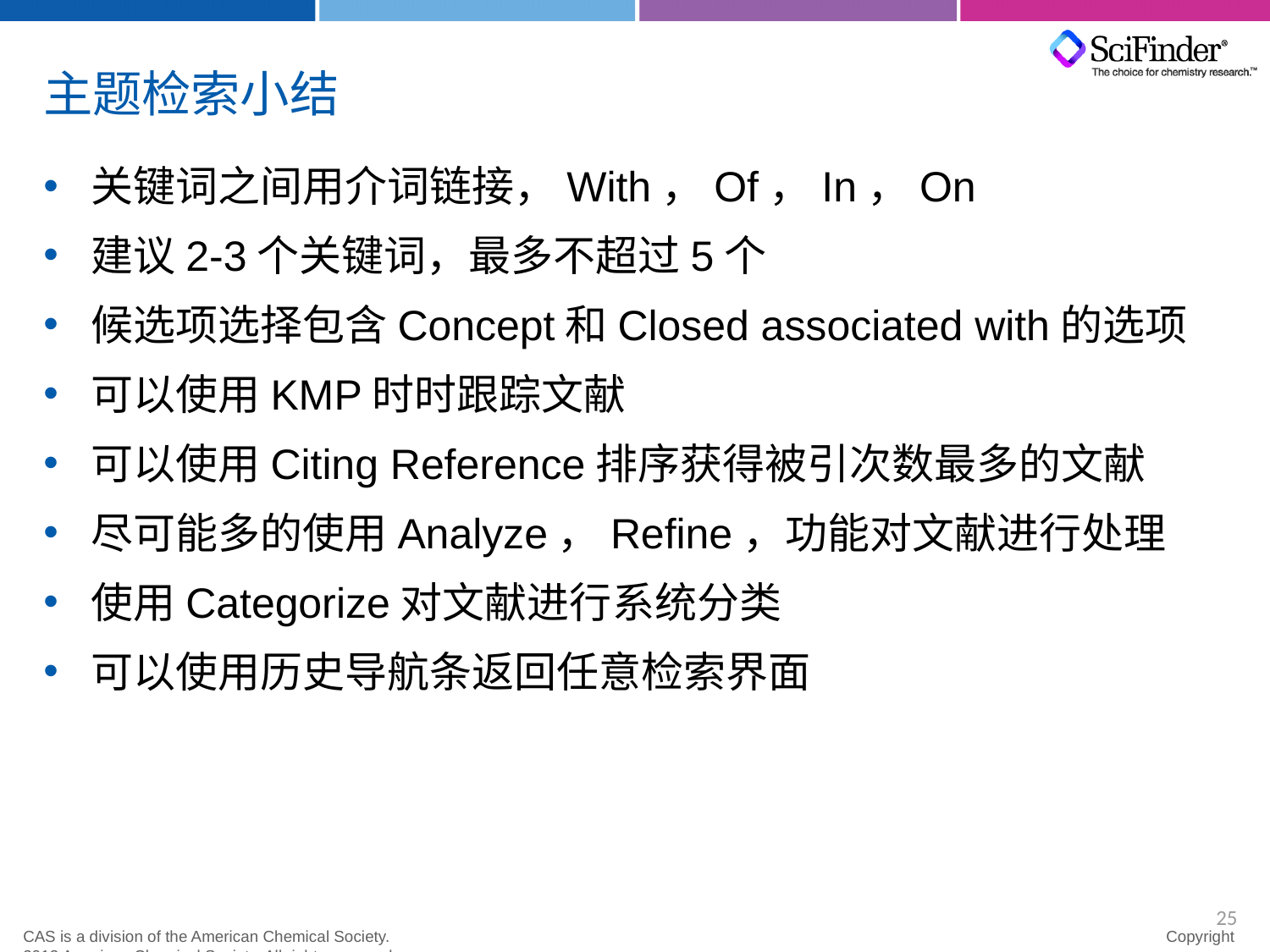

# 主题检索小结
关键词之间用介词链接，With，Of，In，On
建议2-3个关键词，最多不超过5个
候选项选择包含Concept和Closed associated with的选项
可以使用KMP时时跟踪文献
可以使用Citing Reference排序获得被引次数最多的文献
尽可能多的使用Analyze，Refine，功能对文献进行处理
使用Categorize对文献进行系统分类
可以使用历史导航条返回任意检索界面

25